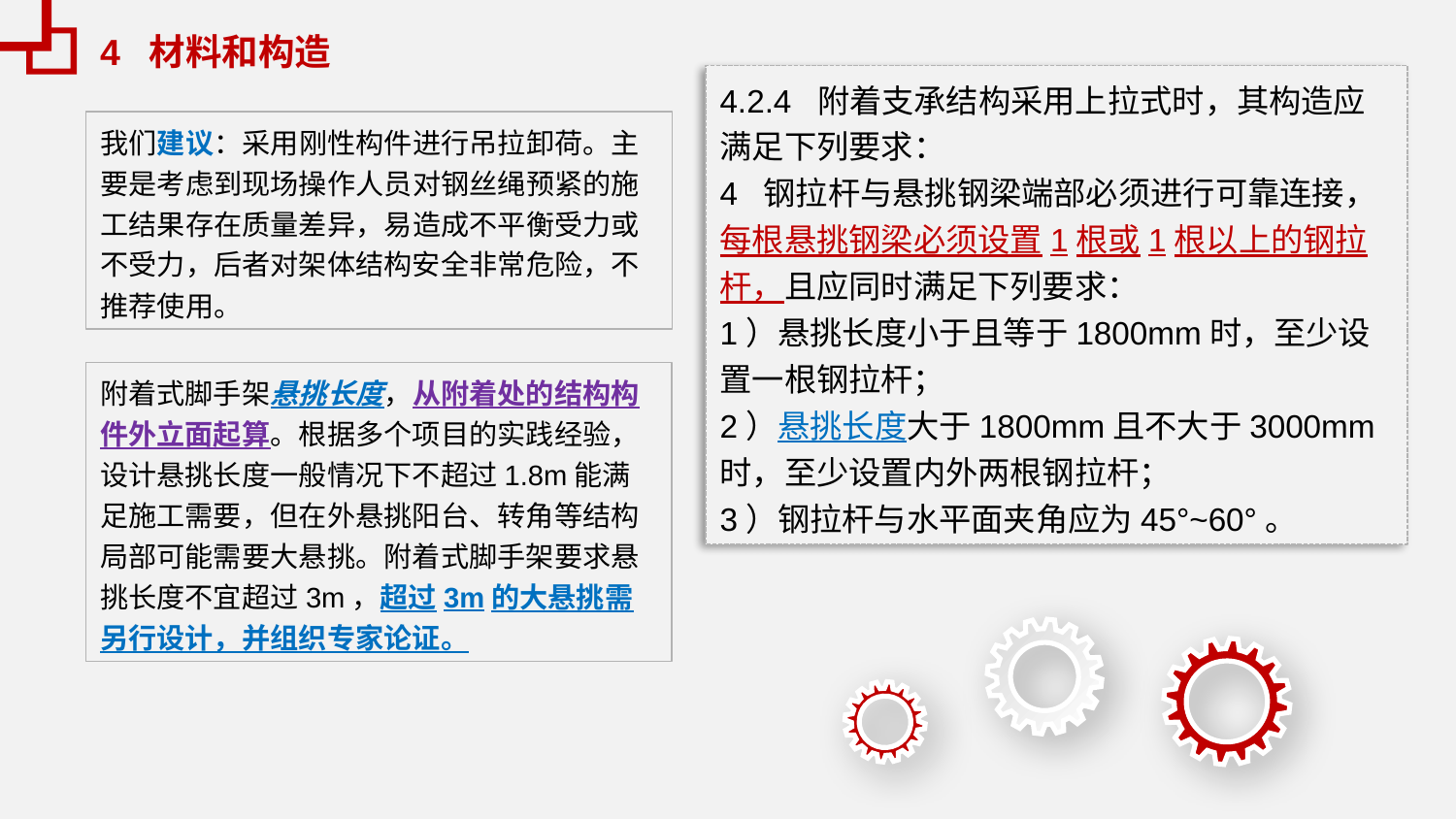

4  材料和构造

4.2.4  附着支承结构采用上拉式时，其构造应满足下列要求：
4  钢拉杆与悬挑钢梁端部必须进行可靠连接，每根悬挑钢梁必须设置1根或1根以上的钢拉杆，且应同时满足下列要求：
1）悬挑长度小于且等于1800mm时，至少设置一根钢拉杆；
2）悬挑长度大于1800mm且不大于3000mm时，至少设置内外两根钢拉杆；
3）钢拉杆与水平面夹角应为45°~60°。
我们建议：采用刚性构件进行吊拉卸荷。主要是考虑到现场操作人员对钢丝绳预紧的施工结果存在质量差异，易造成不平衡受力或不受力，后者对架体结构安全非常危险，不推荐使用。
附着式脚手架悬挑长度，从附着处的结构构件外立面起算。根据多个项目的实践经验，设计悬挑长度一般情况下不超过1.8m能满足施工需要，但在外悬挑阳台、转角等结构局部可能需要大悬挑。附着式脚手架要求悬挑长度不宜超过3m，超过3m的大悬挑需另行设计，并组织专家论证。